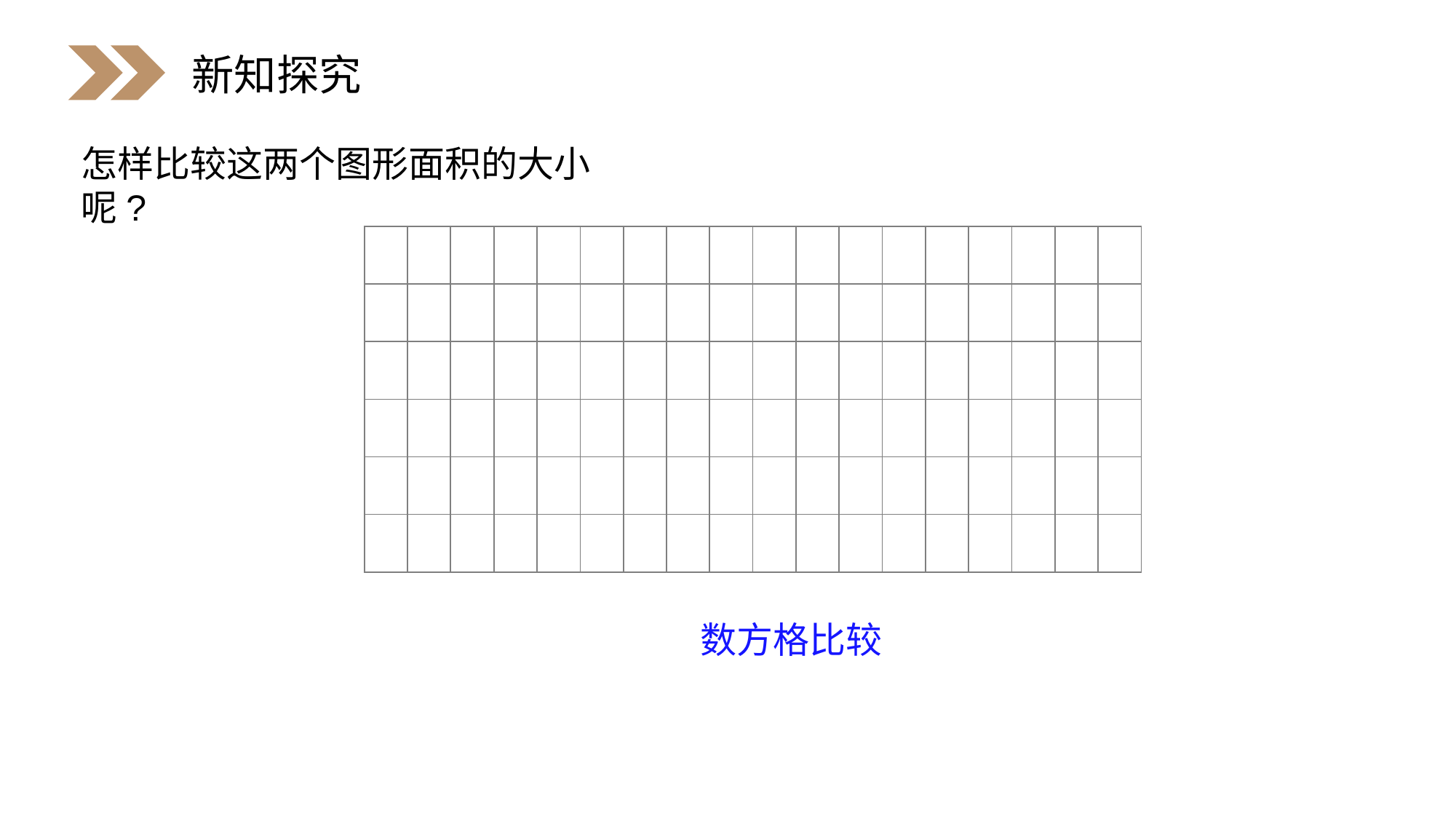

新知探究
怎样比较这两个图形面积的大小呢?
|  |  |  |  |  |  |  |  |  |  |  |  |  |  |  |  |  |  |
| --- | --- | --- | --- | --- | --- | --- | --- | --- | --- | --- | --- | --- | --- | --- | --- | --- | --- |
|  |  |  |  |  |  |  |  |  |  |  |  |  |  |  |  |  |  |
|  |  |  |  |  |  |  |  |  |  |  |  |  |  |  |  |  |  |
|  |  |  |  |  |  |  |  |  |  |  |  |  |  |  |  |  |  |
|  |  |  |  |  |  |  |  |  |  |  |  |  |  |  |  |  |  |
|  |  |  |  |  |  |  |  |  |  |  |  |  |  |  |  |  |  |

数方格比较